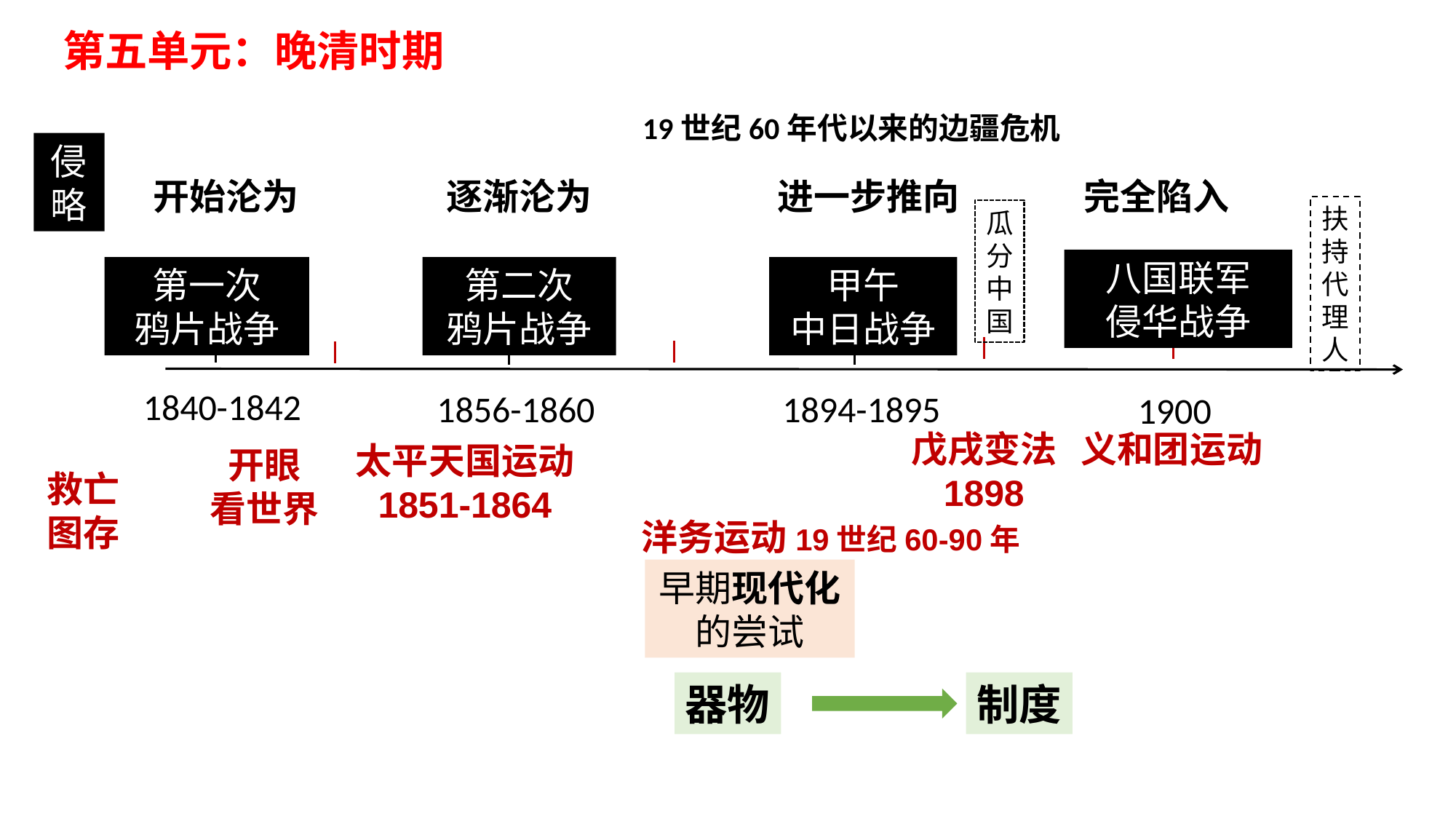

第五单元：晚清时期
19世纪60年代以来的边疆危机
侵
略
开始沦为
逐渐沦为
进一步推向
完全陷入
扶持代理人
瓜
分
中
国
八国联军
侵华战争
第一次
鸦片战争
第二次
鸦片战争
甲午
中日战争
1840-1842
1856-1860
1894-1895
1900
戊戌变法
1898
义和团运动
太平天国运动
1851-1864
开眼
看世界
救亡
图存
洋务运动19世纪60-90年代
早期现代化
的尝试

器物
制度